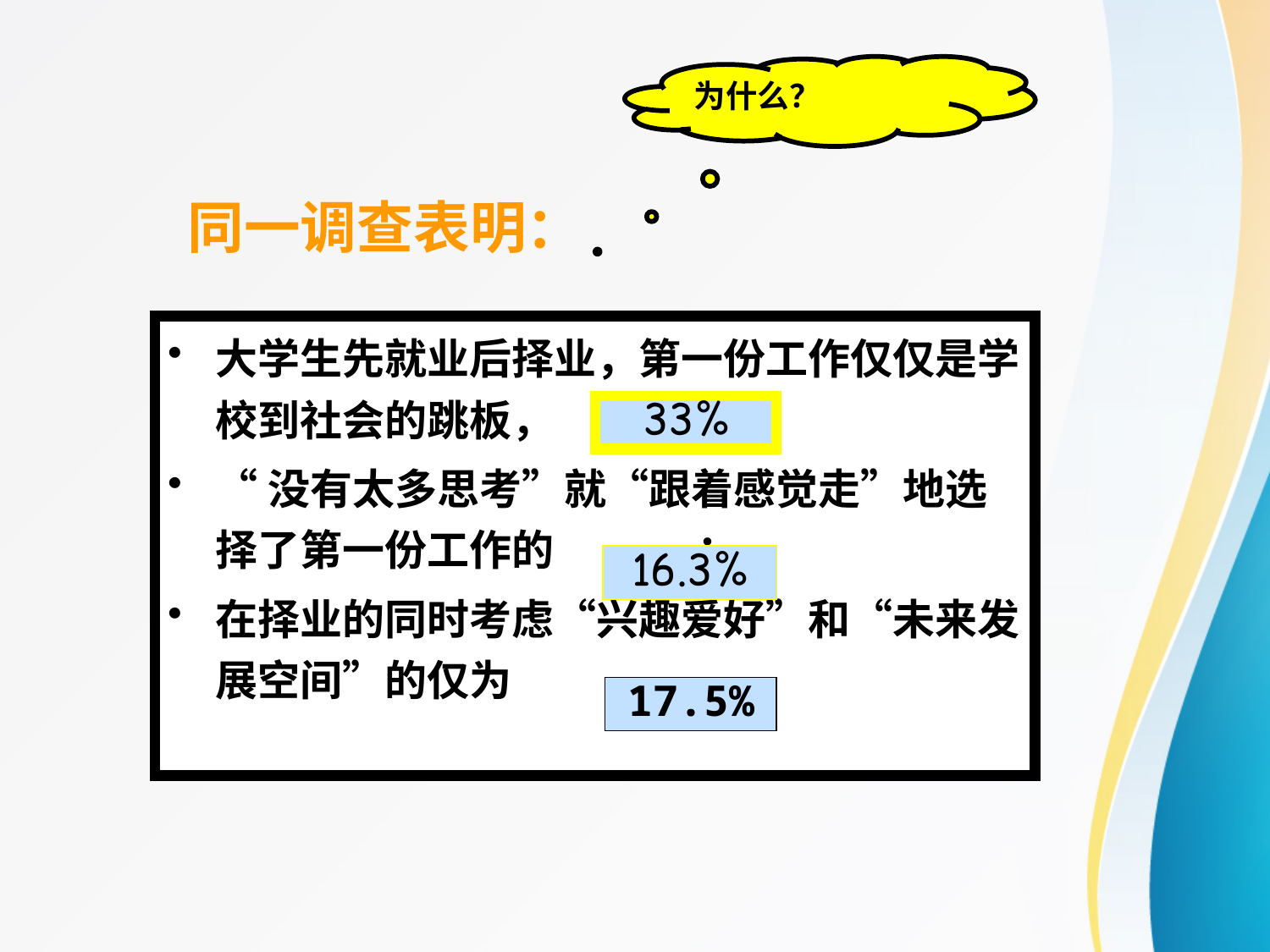

为什么？
# 同一调查表明：
大学生先就业后择业，第一份工作仅仅是学校到社会的跳板，             ；
“没有太多思考”就“跟着感觉走”地选择了第一份工作的               ；
在择业的同时考虑“兴趣爱好”和“未来发展空间”的仅为
33%
16.3%
17.5%